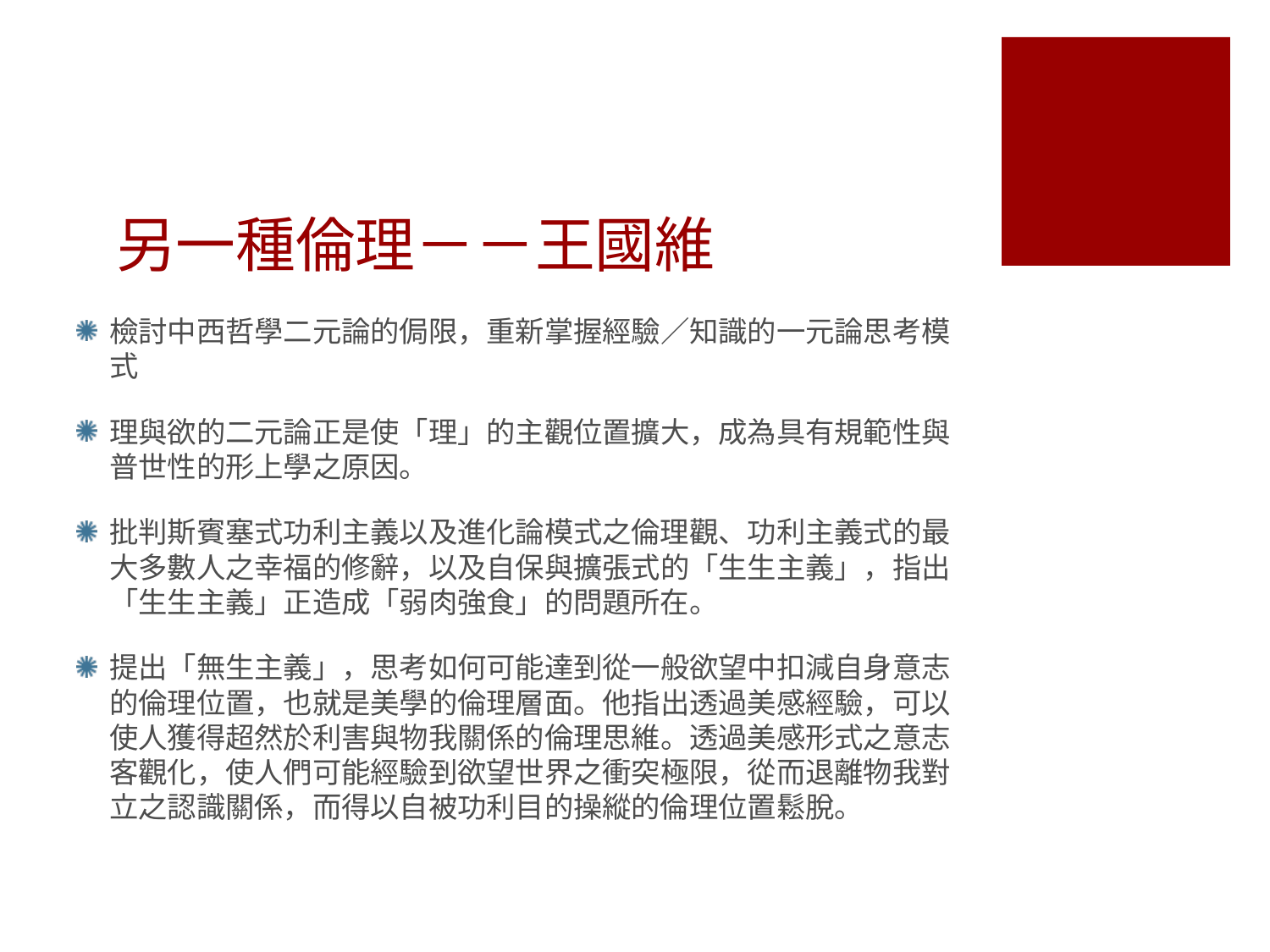

# 另一種倫理－－王國維
檢討中西哲學二元論的侷限，重新掌握經驗／知識的一元論思考模式
理與欲的二元論正是使「理」的主觀位置擴大，成為具有規範性與普世性的形上學之原因。
批判斯賓塞式功利主義以及進化論模式之倫理觀、功利主義式的最大多數人之幸福的修辭，以及自保與擴張式的「生生主義」，指出「生生主義」正造成「弱肉強食」的問題所在。
提出「無生主義」，思考如何可能達到從一般欲望中扣減自身意志的倫理位置，也就是美學的倫理層面。他指出透過美感經驗，可以使人獲得超然於利害與物我關係的倫理思維。透過美感形式之意志客觀化，使人們可能經驗到欲望世界之衝突極限，從而退離物我對立之認識關係，而得以自被功利目的操縱的倫理位置鬆脫。